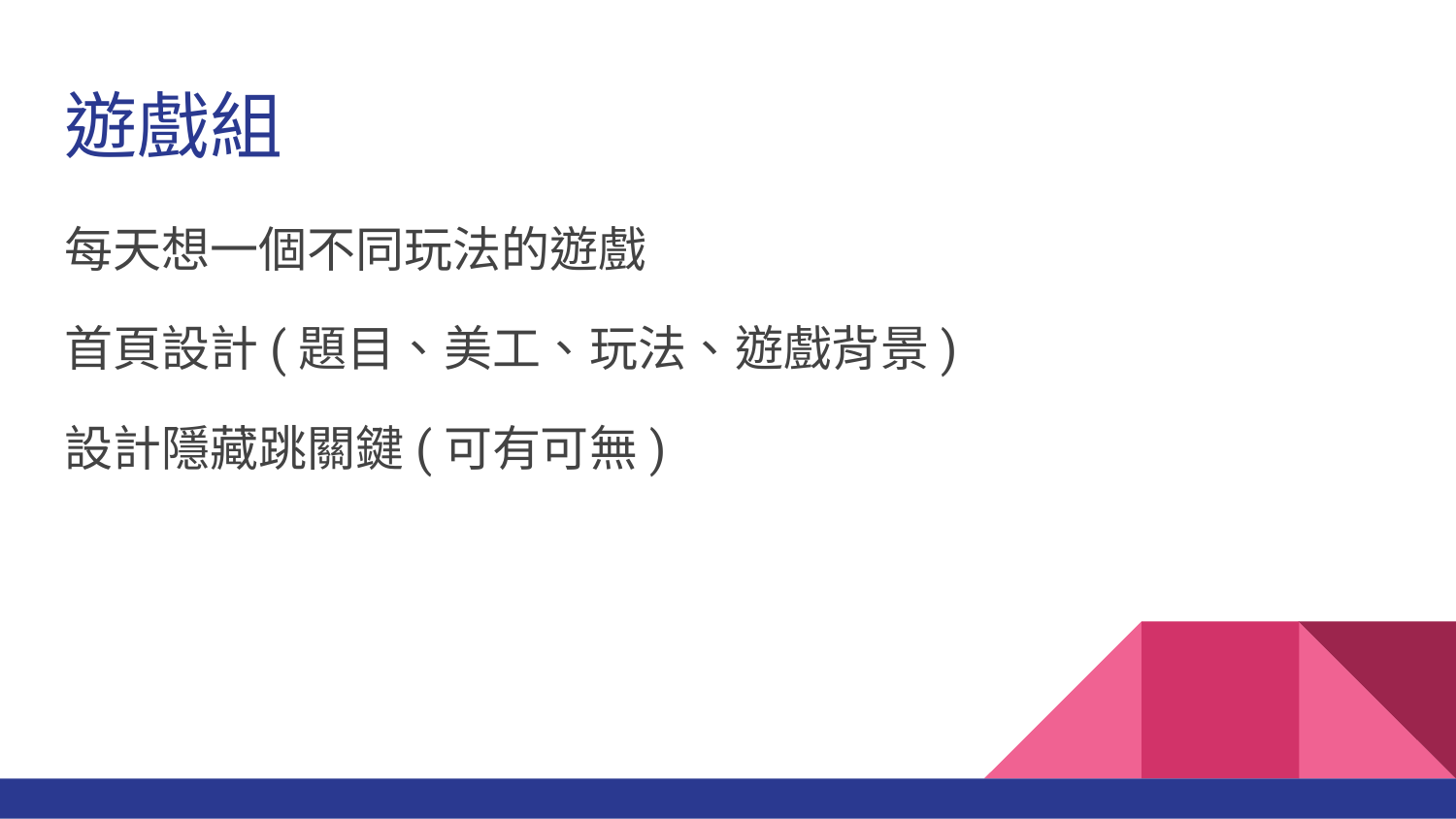

# 遊戲組
每天想一個不同玩法的遊戲
首頁設計(題目、美工、玩法、遊戲背景)
設計隱藏跳關鍵(可有可無)